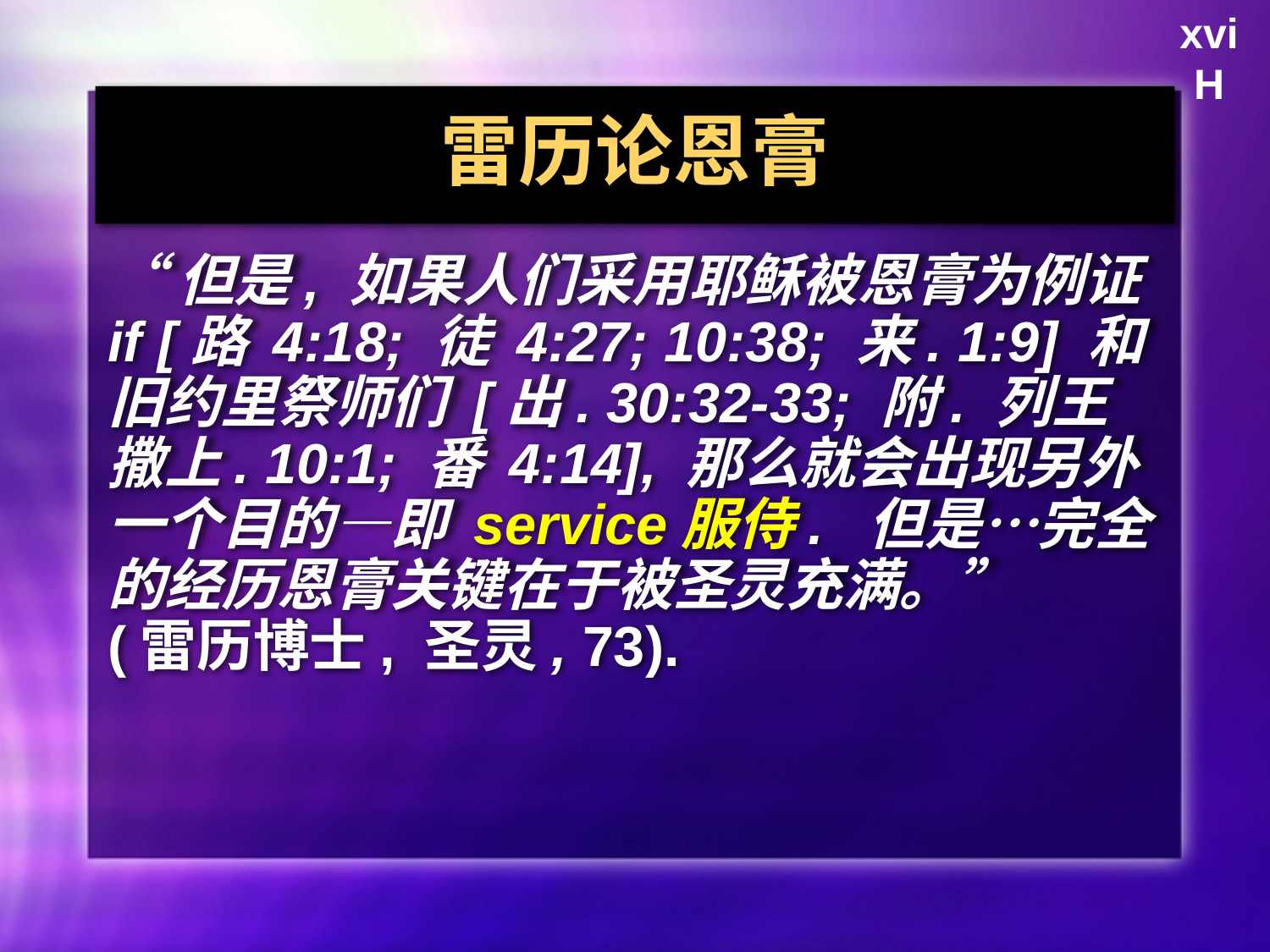

xvi
H
# 雷历论恩膏
“但是, 如果人们采用耶稣被恩膏为例证if [路 4:18; 徒 4:27; 10:38; 来. 1:9] 和旧约里祭师们 [出. 30:32-33; 附. 列王 撒上. 10:1; 番 4:14], 那么就会出现另外一个目的—即 service服侍.  但是…完全的经历恩膏关键在于被圣灵充满。”
(雷历博士, 圣灵, 73).